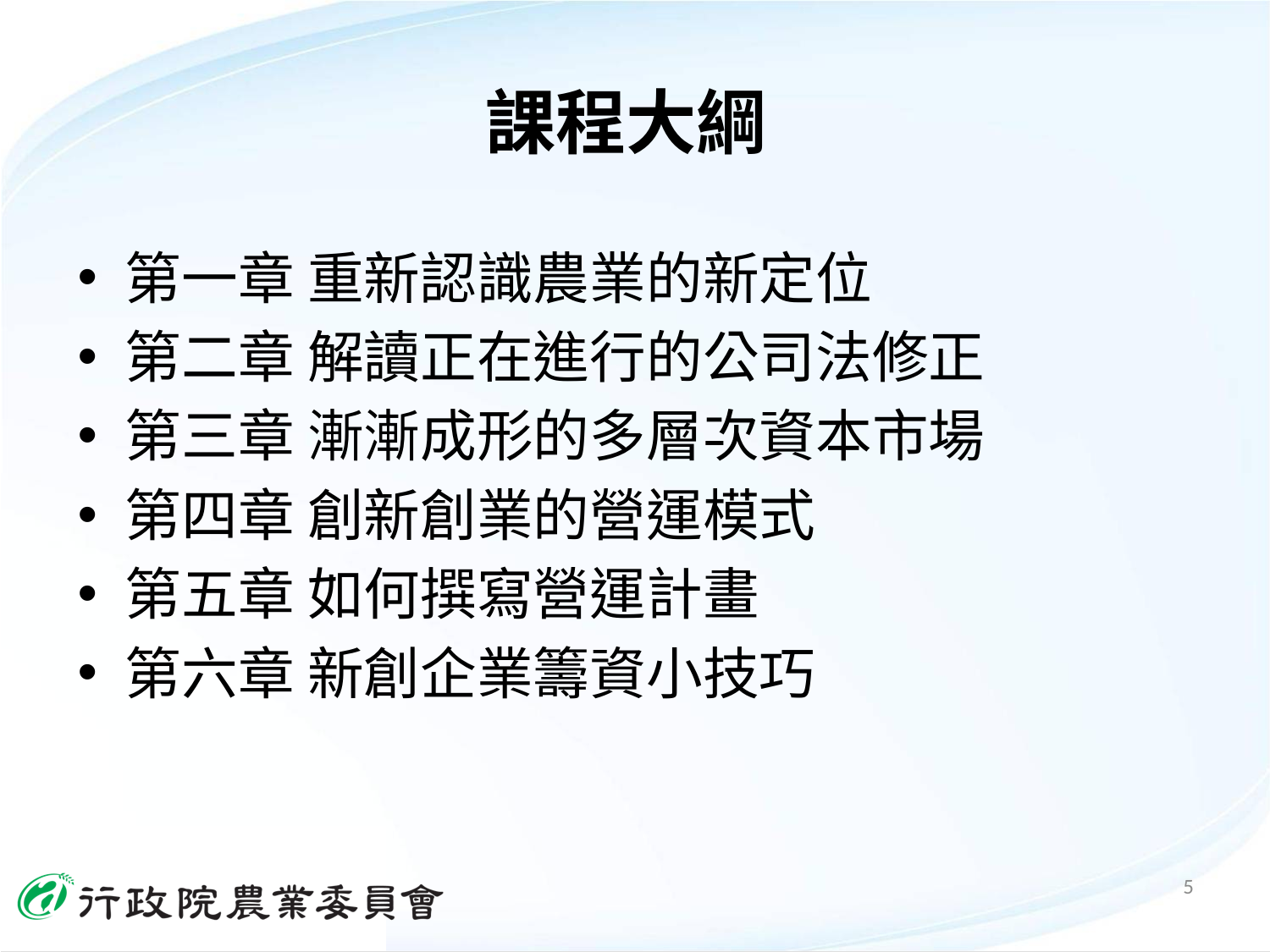

# 課程大綱
第一章 重新認識農業的新定位
第二章 解讀正在進行的公司法修正
第三章 漸漸成形的多層次資本市場
第四章 創新創業的營運模式
第五章 如何撰寫營運計畫
第六章 新創企業籌資小技巧
5